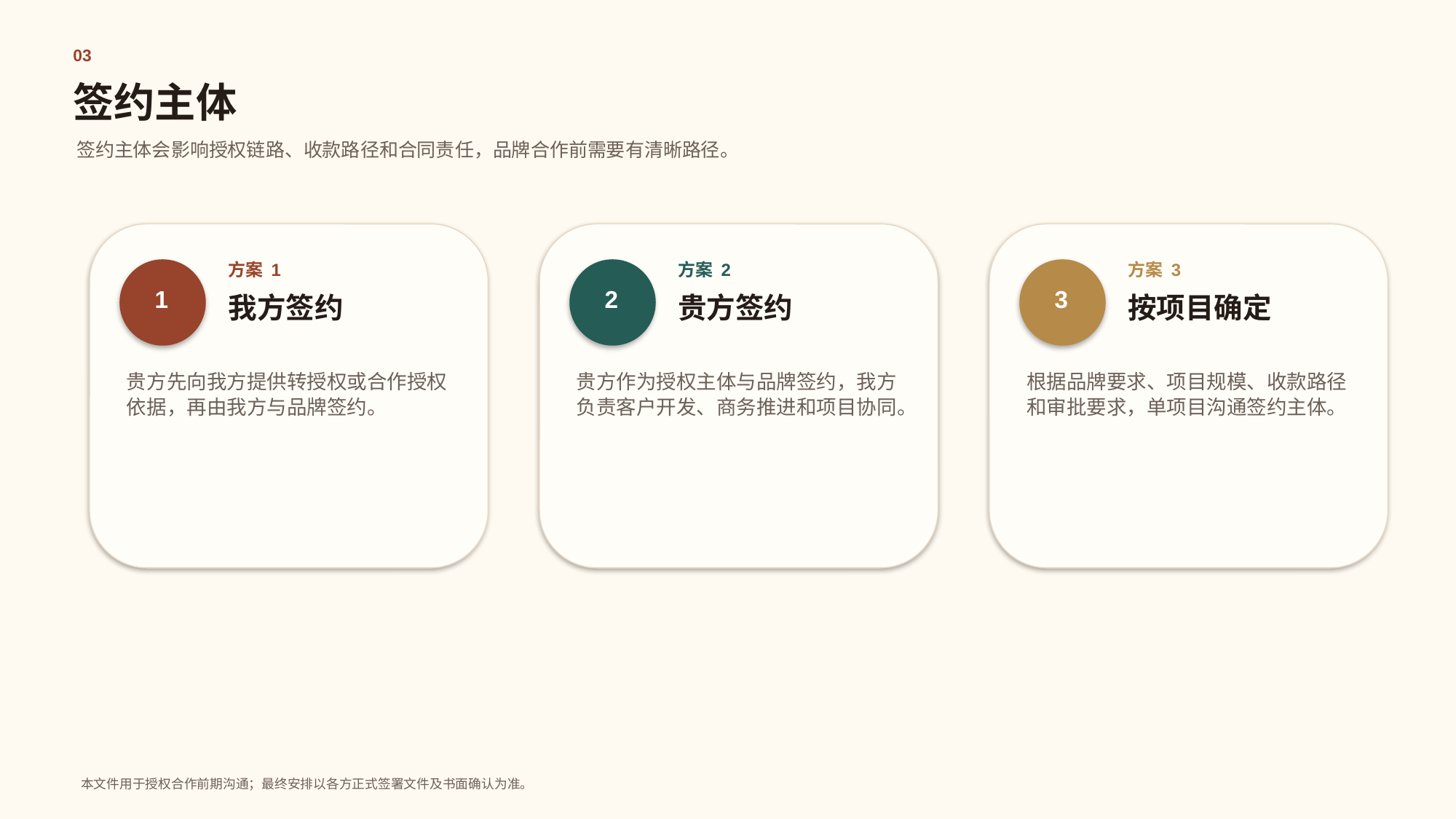

03
签约主体
签约主体会影响授权链路、收款路径和合同责任，品牌合作前需要有清晰路径。

方案 1
方案 2
方案 3

1
2
3
我方签约
贵方签约
按项目确定
贵方先向我方提供转授权或合作授权依据，再由我方与品牌签约。
贵方作为授权主体与品牌签约，我方负责客户开发、商务推进和项目协同。
根据品牌要求、项目规模、收款路径和审批要求，单项目沟通签约主体。
本文件用于授权合作前期沟通；最终安排以各方正式签署文件及书面确认为准。